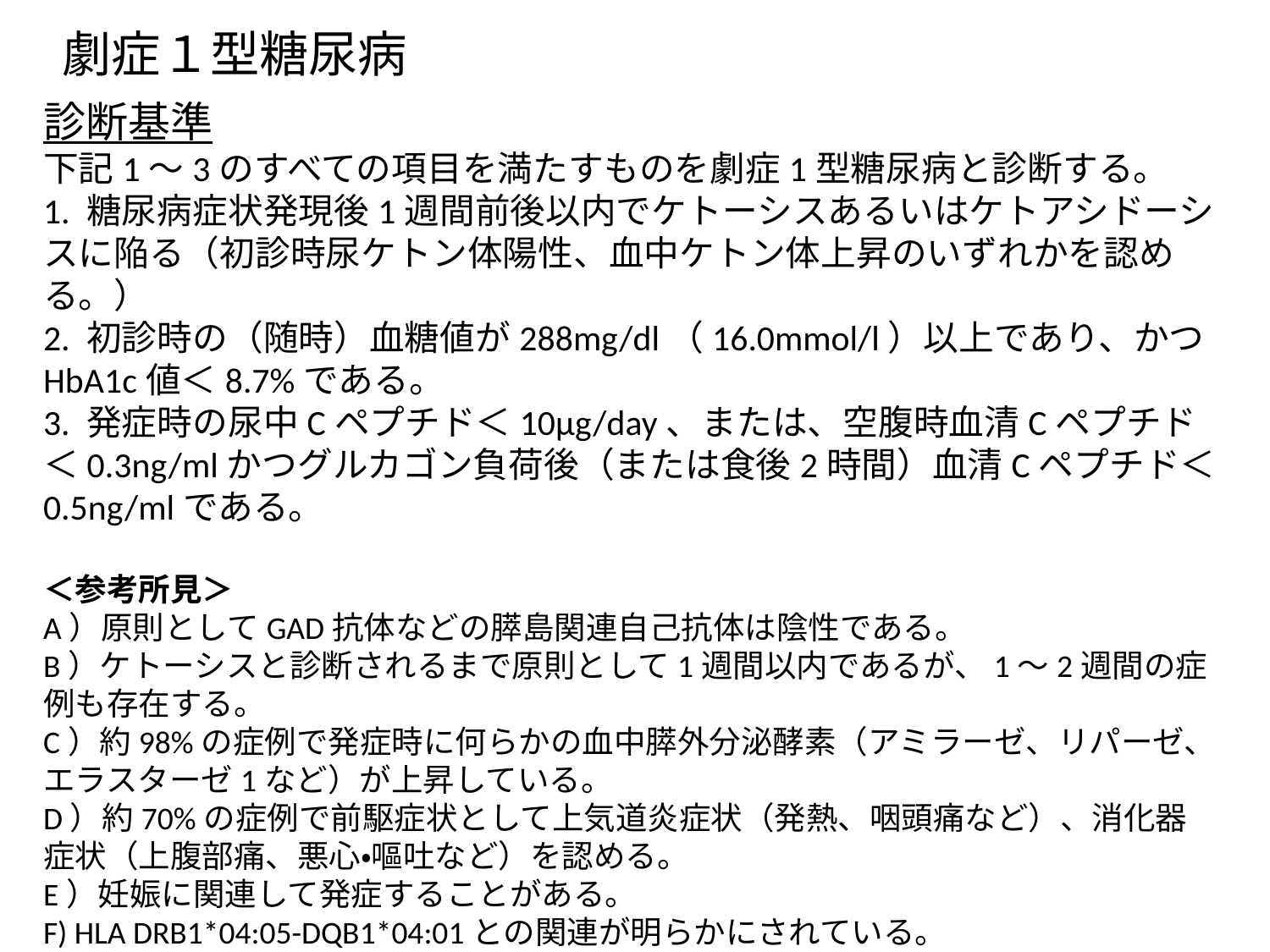

劇症１型糖尿病
診断基準
下記1～3のすべての項目を満たすものを劇症1型糖尿病と診断する。
1. 糖尿病症状発現後1週間前後以内でケトーシスあるいはケトアシドーシスに陥る（初診時尿ケトン体陽性、血中ケトン体上昇のいずれかを認める。）
2. 初診時の（随時）血糖値が288mg/dl（16.0mmol/l）以上であり、かつHbA1c値＜8.7%である。
3. 発症時の尿中Cペプチド＜10μg/day、または、空腹時血清Cペプチド＜0.3ng/mlかつグルカゴン負荷後（または食後2時間）血清Cペプチド＜0.5ng/mlである。

＜参考所見＞
A）原則としてGAD抗体などの膵島関連自己抗体は陰性である。
B）ケトーシスと診断されるまで原則として1週間以内であるが、1～2週間の症例も存在する。
C）約98%の症例で発症時に何らかの血中膵外分泌酵素（アミラーゼ、リパーゼ、エラスターゼ1など）が上昇している。
D）約70%の症例で前駆症状として上気道炎症状（発熱、咽頭痛など）、消化器症状（上腹部痛、悪心・嘔吐など）を認める。
E）妊娠に関連して発症することがある。
F) HLA DRB1*04:05-DQB1*04:01との関連が明らかにされている。
（糖尿病55:815-820, 2012）